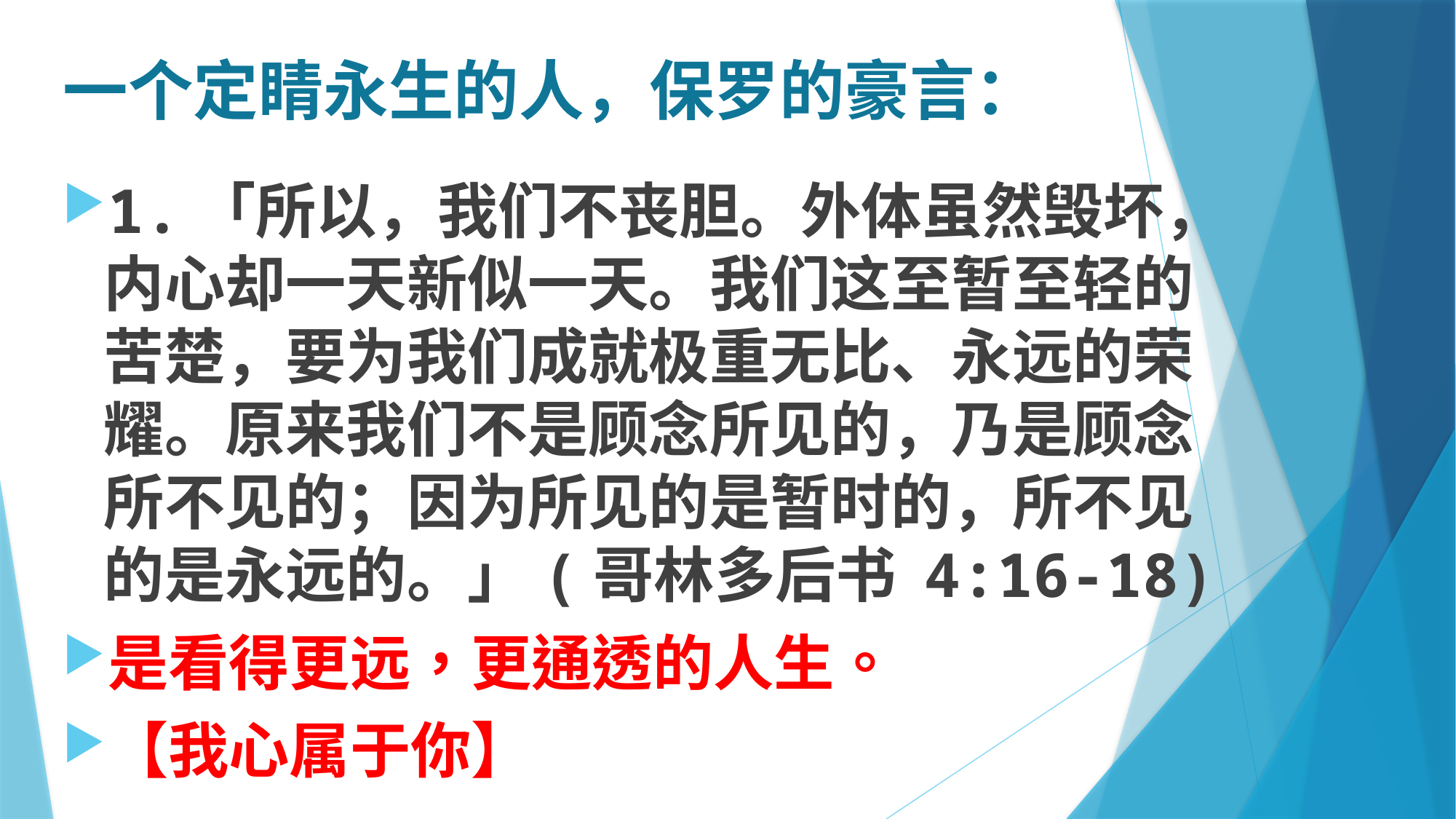

# 一个定睛永生的人，保罗的豪言：
1.「所以，我们不丧胆。外体虽然毁坏，内心却一天新似一天。我们这至暂至轻的苦楚，要为我们成就极重无比、永远的荣耀。原来我们不是顾念所见的，乃是顾念所不见的；因为所见的是暂时的，所不见的是永远的。」(哥林多后书 4:16-18)
是看得更远，更通透的人生。
【我心属于你】